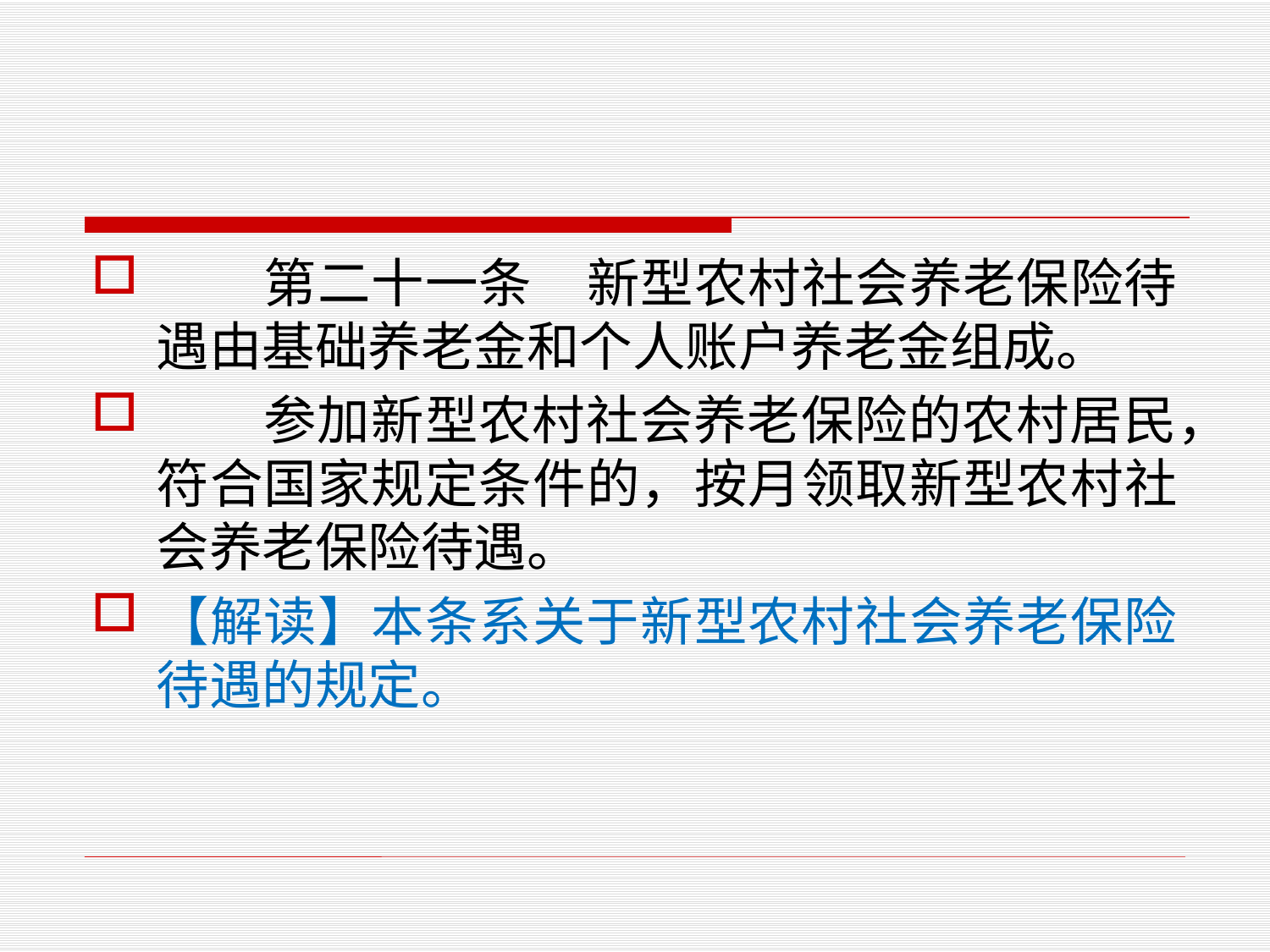

第二十一条　新型农村社会养老保险待遇由基础养老金和个人账户养老金组成。
　　参加新型农村社会养老保险的农村居民，符合国家规定条件的，按月领取新型农村社会养老保险待遇。
【解读】本条系关于新型农村社会养老保险待遇的规定。